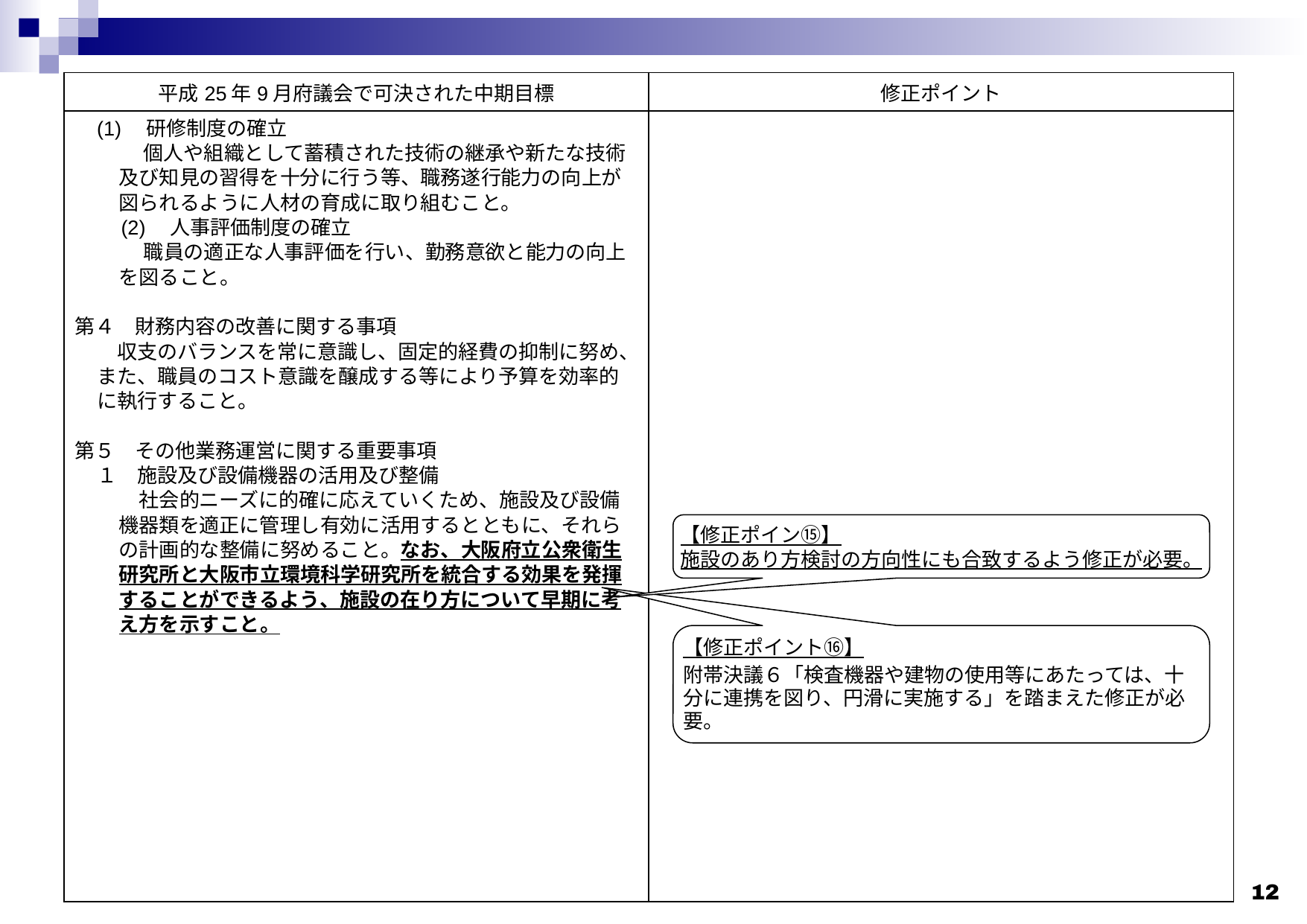

| 平成25年9月府議会で可決された中期目標 | 修正ポイント |
| --- | --- |
| (1)　研修制度の確立 　 個人や組織として蓄積された技術の継承や新たな技術及び知見の習得を十分に行う等、職務遂行能力の向上が図られるように人材の育成に取り組むこと。 　　(2)　人事評価制度の確立 　 職員の適正な人事評価を行い、勤務意欲と能力の向上を図ること。 第４　財務内容の改善に関する事項 　収支のバランスを常に意識し、固定的経費の抑制に努め、また、職員のコスト意識を醸成する等により予算を効率的に執行すること。 第５　その他業務運営に関する重要事項 １　施設及び設備機器の活用及び整備 　社会的ニーズに的確に応えていくため、施設及び設備機器類を適正に管理し有効に活用するとともに、それらの計画的な整備に努めること。なお、大阪府立公衆衛生研究所と大阪市立環境科学研究所を統合する効果を発揮することができるよう、施設の在り方について早期に考え方を示すこと。 |  |
【修正ポイン⑮】
施設のあり方検討の方向性にも合致するよう修正が必要。
【修正ポイント⑯】
附帯決議６「検査機器や建物の使用等にあたっては、十分に連携を図り、円滑に実施する」を踏まえた修正が必要。
12